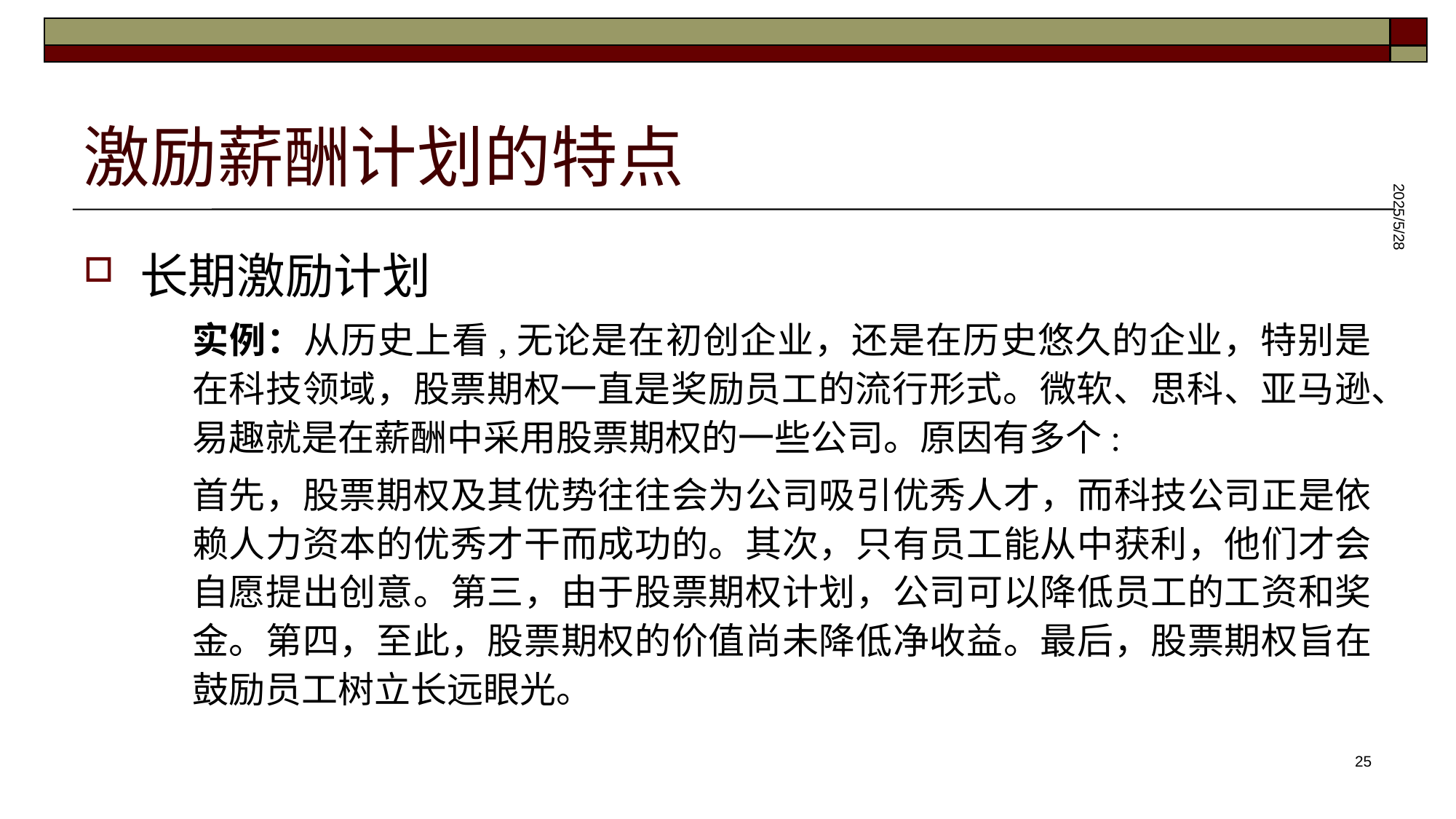

# 激励薪酬计划的特点
长期激励计划
实例：从历史上看,无论是在初创企业，还是在历史悠久的企业，特别是在科技领域，股票期权一直是奖励员工的流行形式。微软、思科、亚马逊、易趣就是在薪酬中采用股票期权的一些公司。原因有多个:
首先，股票期权及其优势往往会为公司吸引优秀人才，而科技公司正是依赖人力资本的优秀才干而成功的。其次，只有员工能从中获利，他们才会自愿提出创意。第三，由于股票期权计划，公司可以降低员工的工资和奖金。第四，至此，股票期权的价值尚未降低净收益。最后，股票期权旨在鼓励员工树立长远眼光。

2025/5/28
25